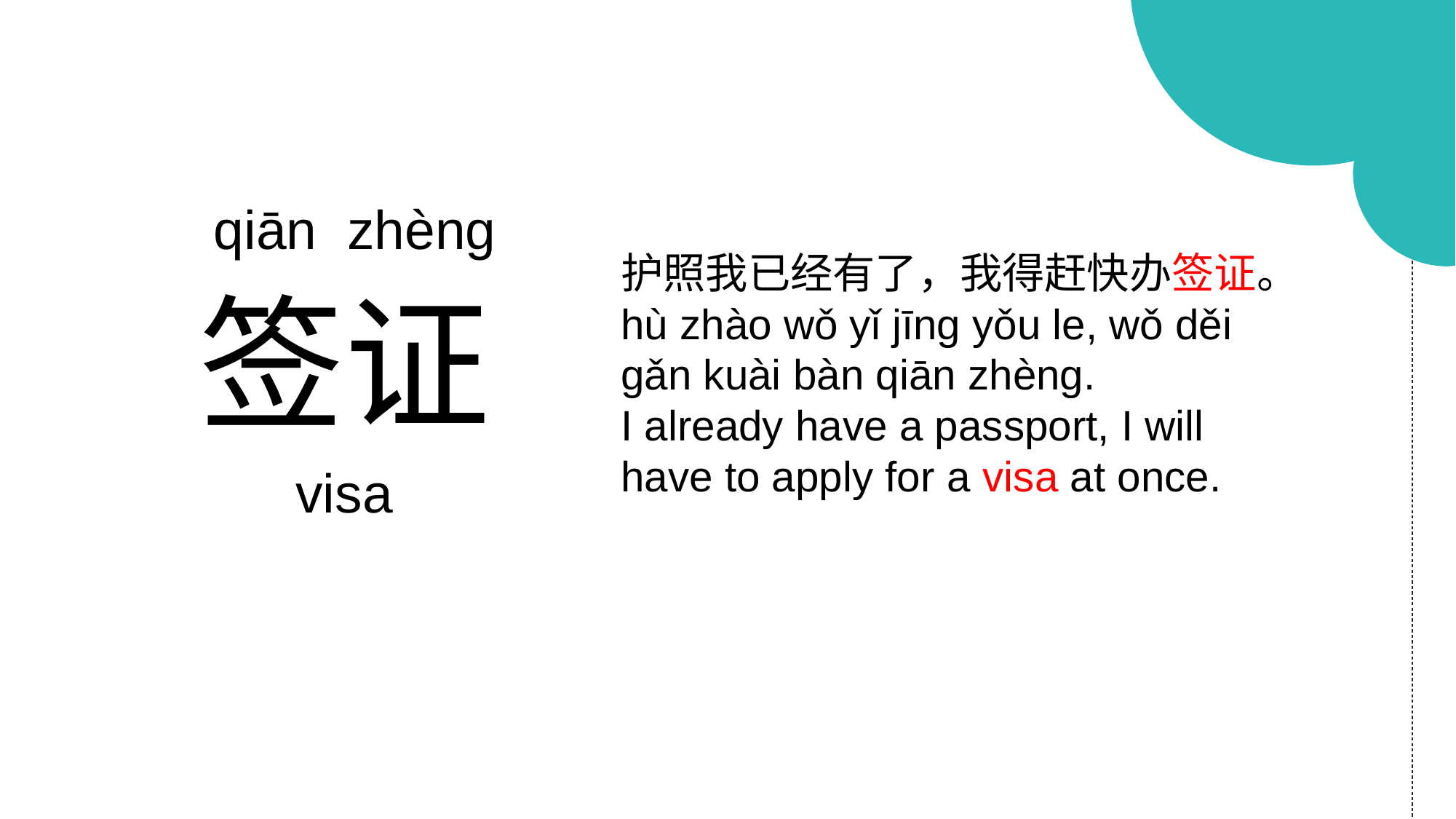

qiān  zhèng
护照我已经有了，我得赶快办签证。
hù zhào wǒ yǐ jīng yǒu le, wǒ děi gǎn kuài bàn qiān zhèng.
I already have a passport, I will have to apply for a visa at once.
签证
            visa